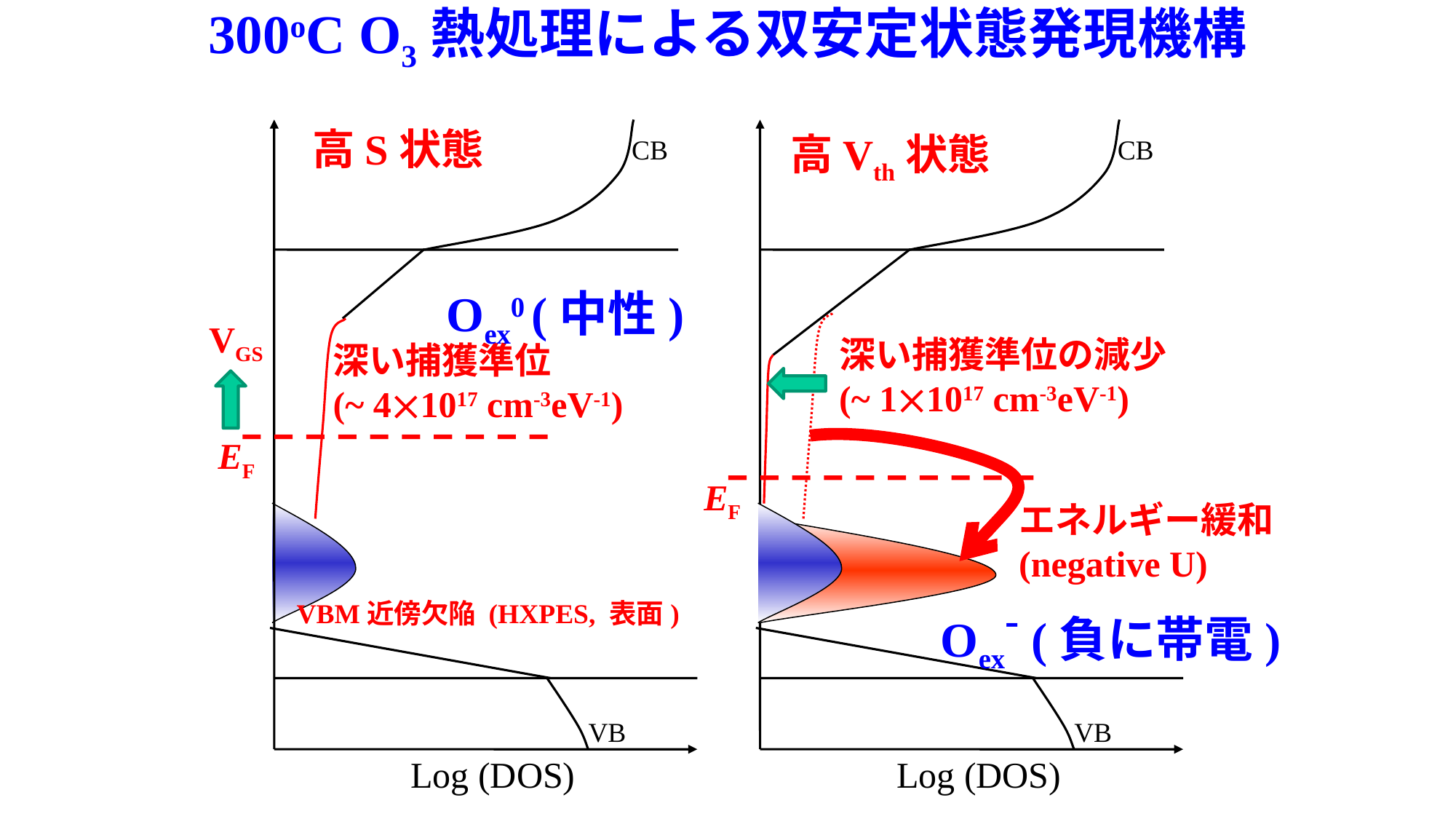

300oC O3熱処理による双安定状態発現機構

高S状態

高Vth状態
CB
CB

Oex0 (中性)
VGS

深い捕獲準位の減少
(~ 1×1017 cm-3eV-1)
深い捕獲準位
(~ 4×1017 cm-3eV-1)

EF

EF

エネルギー緩和
(negative U)

Oex- (負に帯電)
VBM近傍欠陥 (HXPES, 表面)

VB
VB
Log (DOS)
Log (DOS)